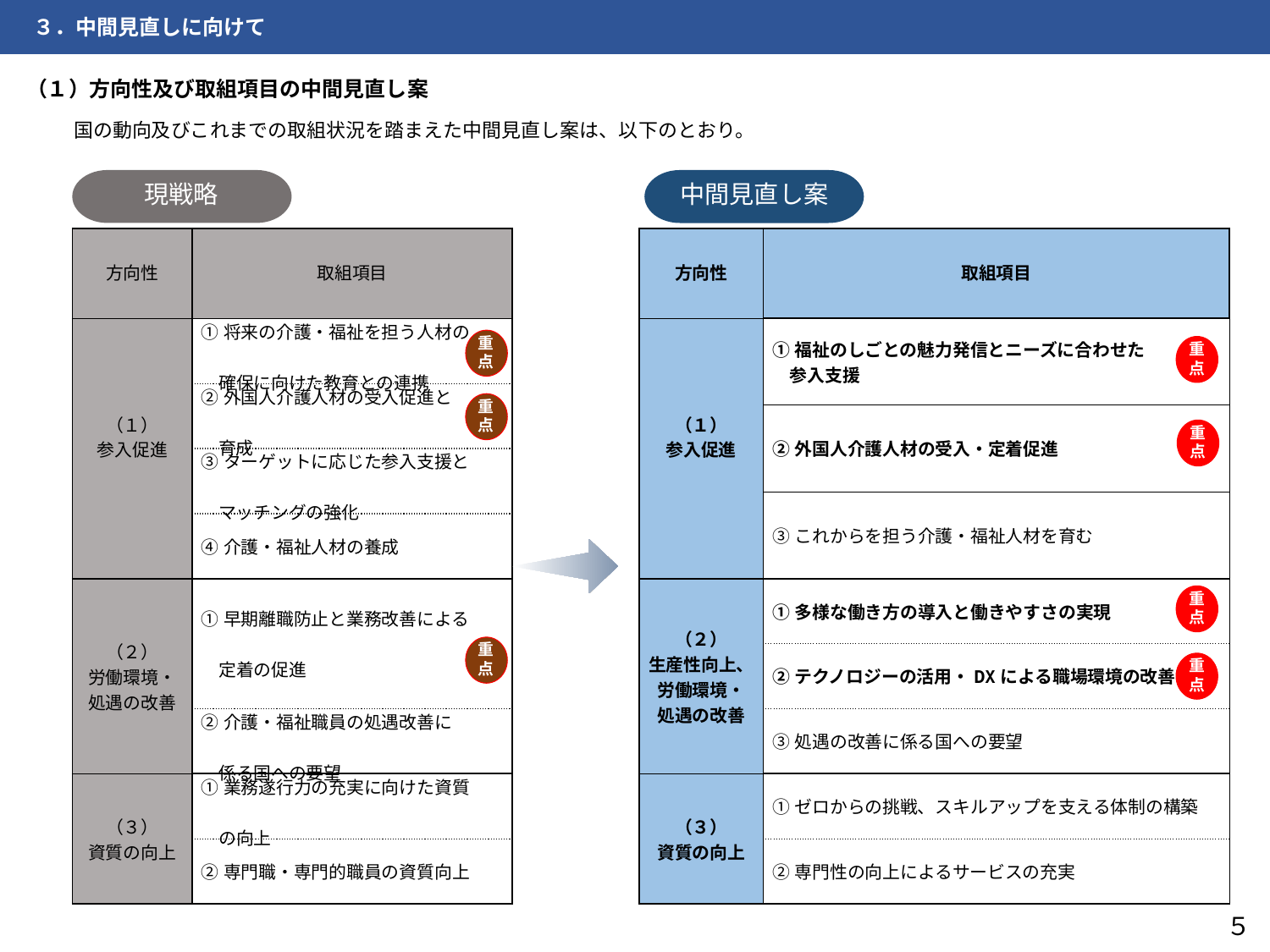

３．中間見直しに向けて
（１）方向性及び取組項目の中間見直し案
国の動向及びこれまでの取組状況を踏まえた中間見直し案は、以下のとおり。

現戦略
中間見直し案
| 方向性 | 取組項目 |
| --- | --- |
| （１） 参入促進 | ➀将来の介護・福祉を担う人材の　　　　　 　確保に向けた教育との連携 |
|  | ②外国人介護人材の受入促進と　　　 　育成 |
|  | ③ターゲットに応じた参入支援と　　 　マッチングの強化 |
|  | ④介護・福祉人材の養成 |
| （２） 労働環境・ 処遇の改善 | ➀早期離職防止と業務改善による　　 　定着の促進 |
|  | ②介護・福祉職員の処遇改善に　　　　 　係る国への要望 |
| （３） 資質の向上 | ➀業務遂行力の充実に向けた資質　　　 　の向上 |
|  | ②専門職・専門的職員の資質向上 |
| 方向性 | 取組項目 |
| --- | --- |
| （１） 参入促進 | ➀福祉のしごとの魅力発信とニーズに合わせた 　参入支援 |
|  | ②外国人介護人材の受入・定着促進 |
|  | ③これからを担う介護・福祉人材を育む |
| （２） 生産性向上、労働環境・ 処遇の改善 | ①多様な働き方の導入と働きやすさの実現 |
|  | ②テクノロジーの活用・DXによる職場環境の改善 |
|  | ③処遇の改善に係る国への要望 |
| （３） 資質の向上 | ➀ゼロからの挑戦、スキルアップを支える体制の構築 |
|  | ②専門性の向上によるサービスの充実 |
重
点

重
点

重
点

重
点

重
点

重
点

重
点

５